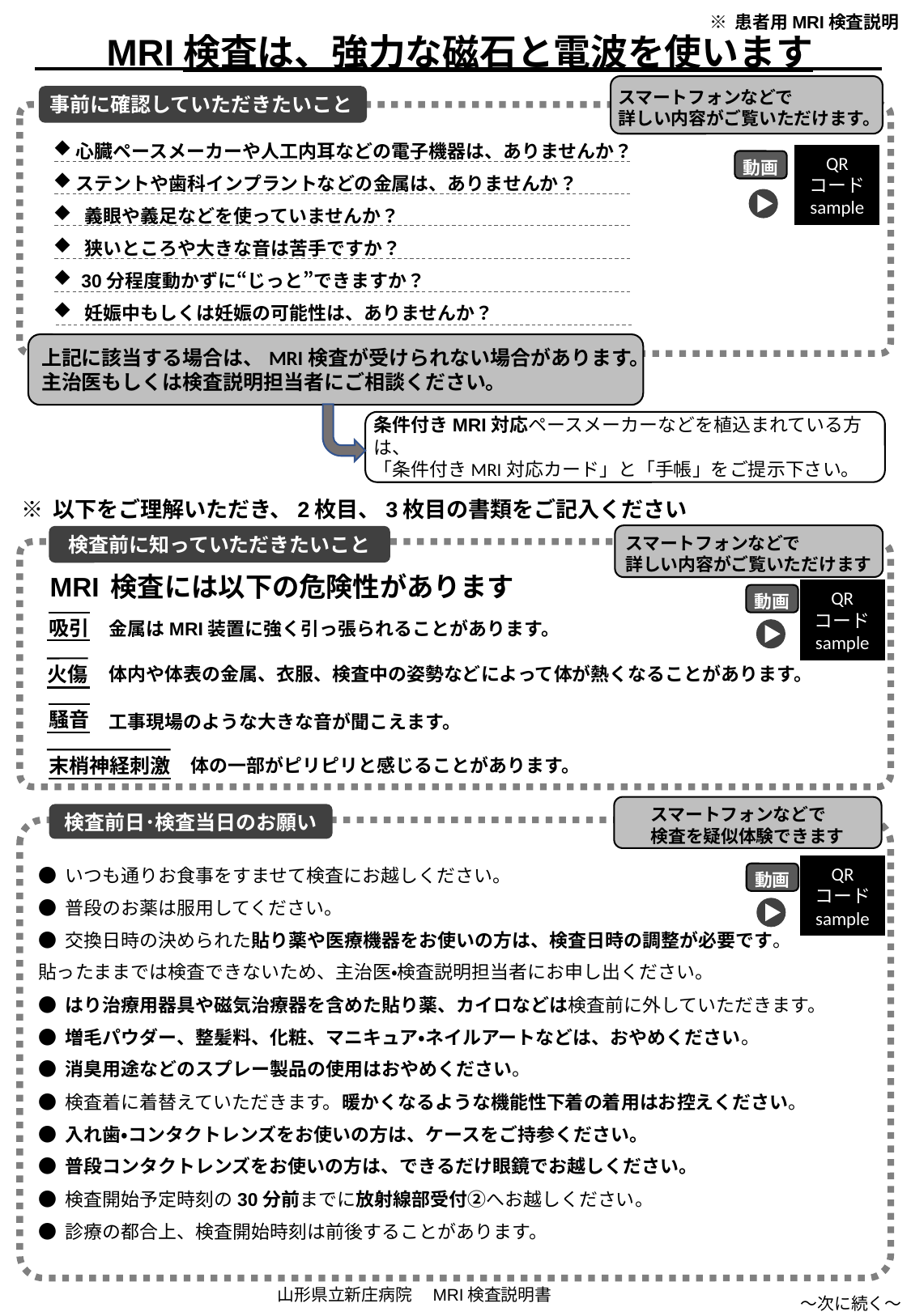

※ 患者用MRI検査説明
MRI検査は、強力な磁石と電波を使います
スマートフォンなどで
詳しい内容がご覧いただけます。
事前に確認していただきたいこと

心臓ペースメーカーや人工内耳などの電子機器は、ありませんか？
ステントや歯科インプラントなどの金属は、ありませんか？
 義眼や義足などを使っていませんか？
 狭いところや大きな音は苦手ですか？
 30分程度動かずに“じっと”できますか？
 妊娠中もしくは妊娠の可能性は、ありませんか？
QR
コード
sample
動画

上記に該当する場合は、MRI検査が受けられない場合があります。
主治医もしくは検査説明担当者にご相談ください。

条件付きMRI対応ペースメーカーなどを植込まれている方は、
「条件付きMRI対応カード」と「手帳」をご提示下さい。
※ 以下をご理解いただき、2枚目、3枚目の書類をご記入ください
スマートフォンなどで
詳しい内容がご覧いただけます
検査前に知っていただきたいこと

MRI検査には以下の危険性があります
QR
コード
sample
動画
吸引
金属はMRI装置に強く引っ張られることがあります。

火傷
体内や体表の金属、衣服、検査中の姿勢などによって体が熱くなることがあります。
工事現場のような大きな音が聞こえます。
騒音
体の一部がピリピリと感じることがあります。
末梢神経刺激
スマートフォンなどで
検査を疑似体験できます
検査前日･検査当日のお願い

QR
コード
sample
● いつも通りお食事をすませて検査にお越しください。
● 普段のお薬は服用してください。
● 交換日時の決められた貼り薬や医療機器をお使いの方は、検査日時の調整が必要です。
貼ったままでは検査できないため、主治医・検査説明担当者にお申し出ください。
● はり治療用器具や磁気治療器を含めた貼り薬、カイロなどは検査前に外していただきます。
● 増毛パウダー、整髪料、化粧、マニキュア・ネイルアートなどは、おやめください。
● 消臭用途などのスプレー製品の使用はおやめください。
● 検査着に着替えていただきます。暖かくなるような機能性下着の着用はお控えください。
● 入れ歯・コンタクトレンズをお使いの方は、ケースをご持参ください。
● 普段コンタクトレンズをお使いの方は、できるだけ眼鏡でお越しください。
● 検査開始予定時刻の30分前までに放射線部受付②へお越しください。
● 診療の都合上、検査開始時刻は前後することがあります。
動画

山形県立新庄病院　MRI検査説明書
～次に続く～